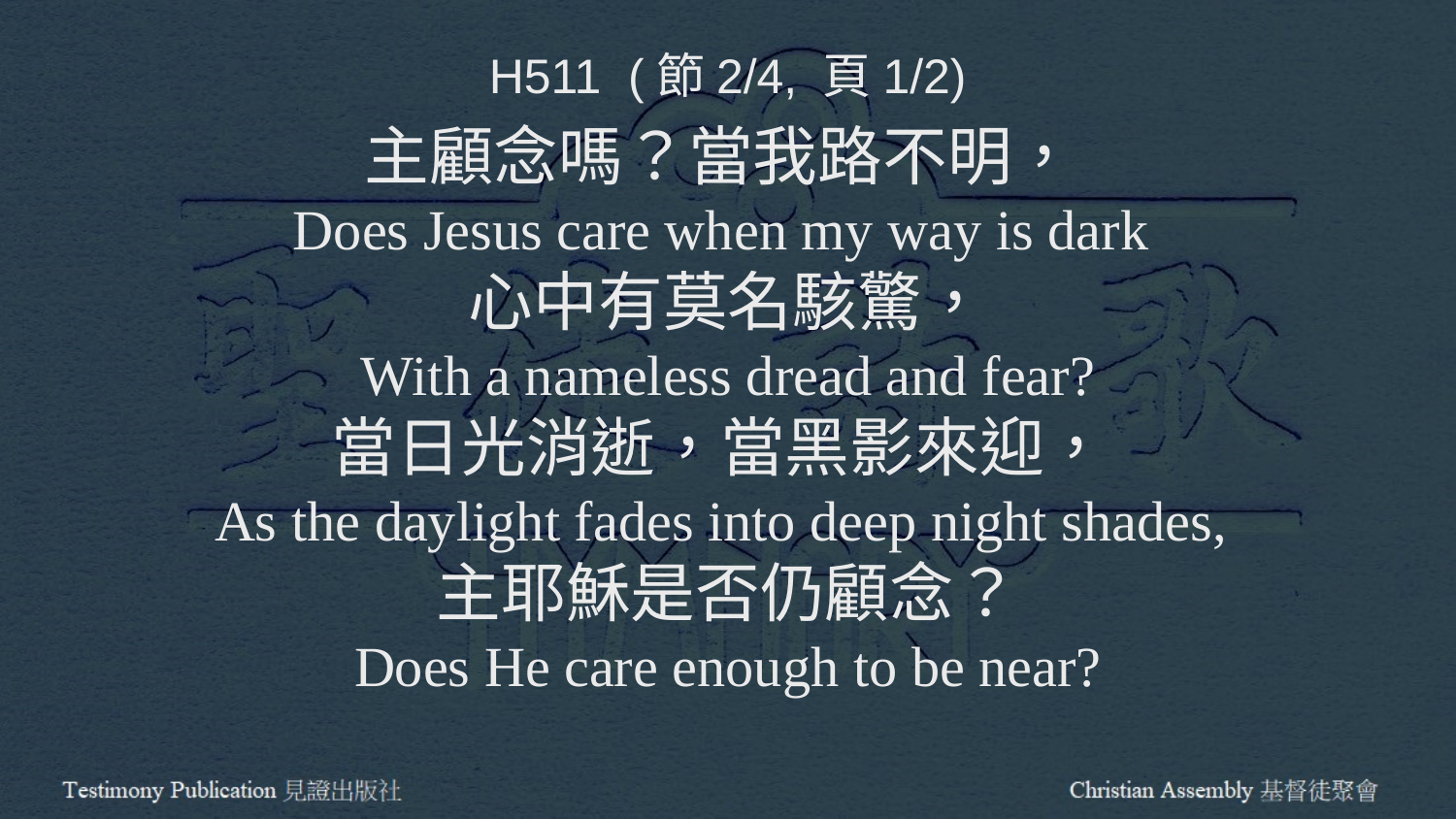

H511  (節2/4, 頁1/2)
主顧念嗎？當我路不明，
Does Jesus care when my way is dark
心中有莫名駭驚，
With a nameless dread and fear?
當日光消逝，當黑影來迎，
As the daylight fades into deep night shades,
主耶穌是否仍顧念？
Does He care enough to be near?